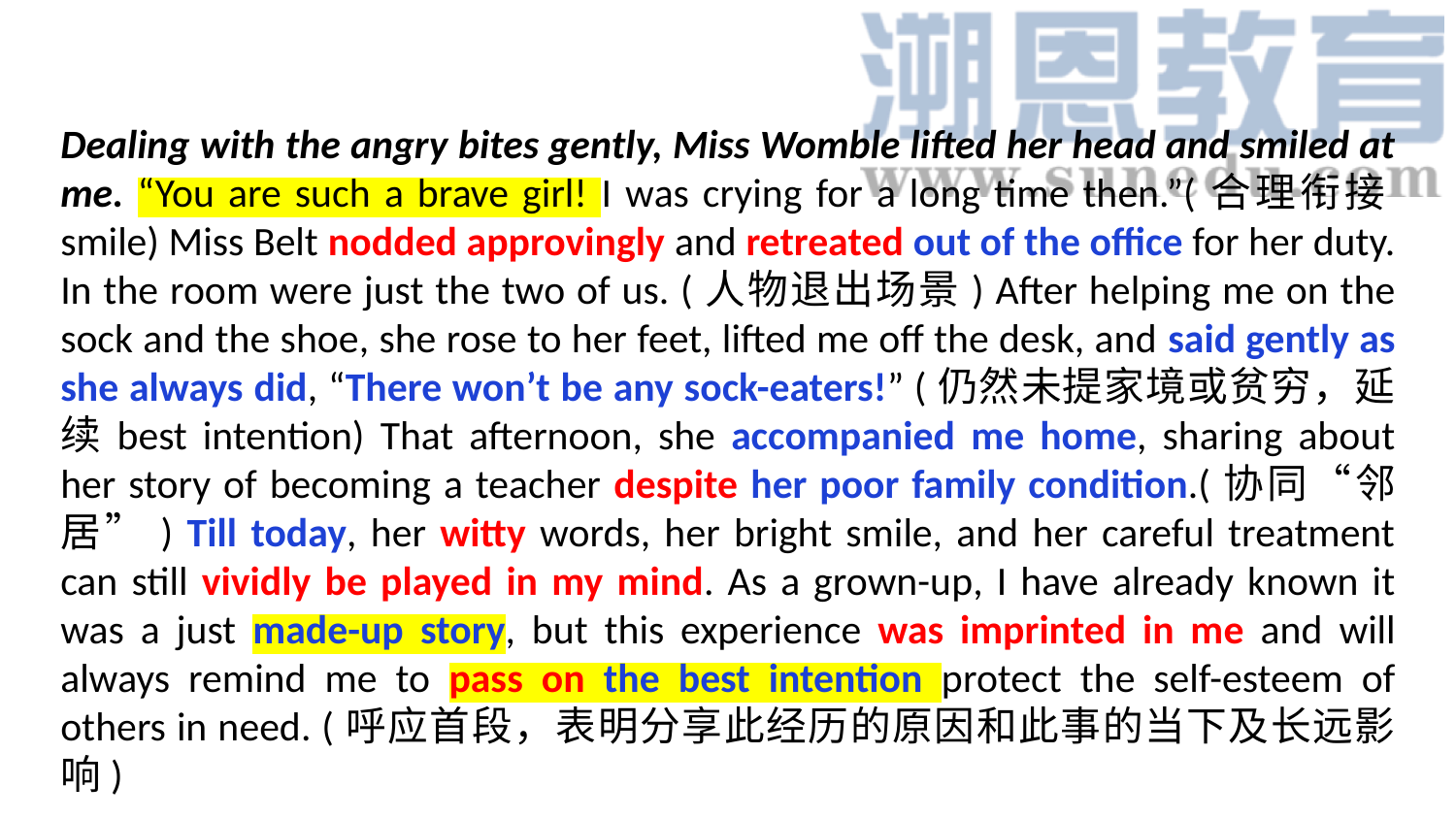

Dealing with the angry bites gently, Miss Womble lifted her head and smiled at me. “You are such a brave girl! I was crying for a long time then.”(合理衔接smile) Miss Belt nodded approvingly and retreated out of the office for her duty. In the room were just the two of us. (人物退出场景) After helping me on the sock and the shoe, she rose to her feet, lifted me off the desk, and said gently as she always did, “There won’t be any sock-eaters!” (仍然未提家境或贫穷，延续best intention) That afternoon, she accompanied me home, sharing about her story of becoming a teacher despite her poor family condition.(协同“邻居”) Till today, her witty words, her bright smile, and her careful treatment can still vividly be played in my mind. As a grown-up, I have already known it was a just made-up story, but this experience was imprinted in me and will always remind me to pass on the best intention protect the self-esteem of others in need. (呼应首段，表明分享此经历的原因和此事的当下及长远影响)